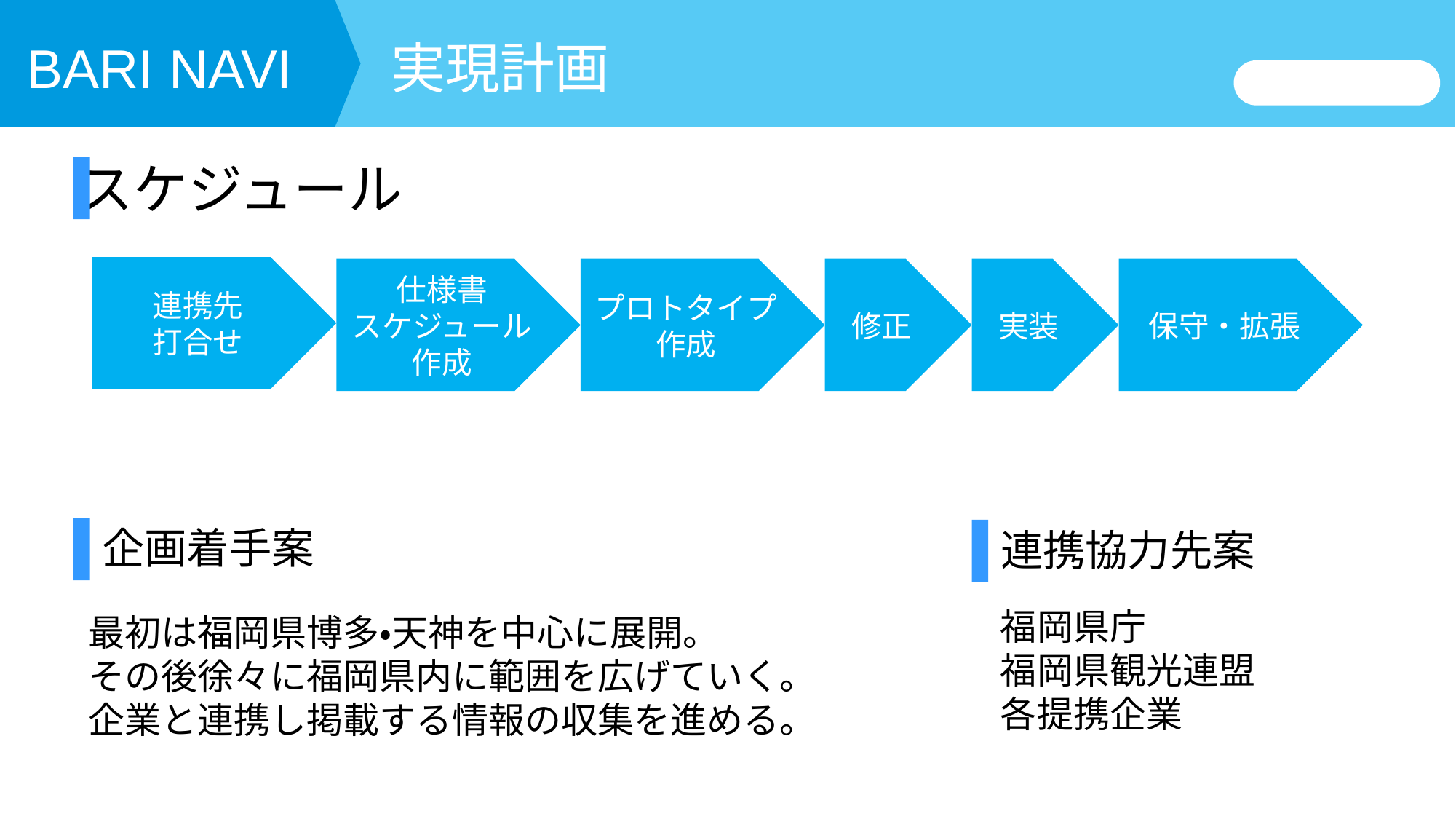

実現計画
BARI NAVI

スケジュール

連携先
打合せ
保守・拡張
実装
修正
プロトタイプ
作成
仕様書
スケジュール
作成
企画着手案

連携協力先案

福岡県庁
福岡県観光連盟
各提携企業
最初は福岡県博多・天神を中心に展開。
その後徐々に福岡県内に範囲を広げていく。
企業と連携し掲載する情報の収集を進める。